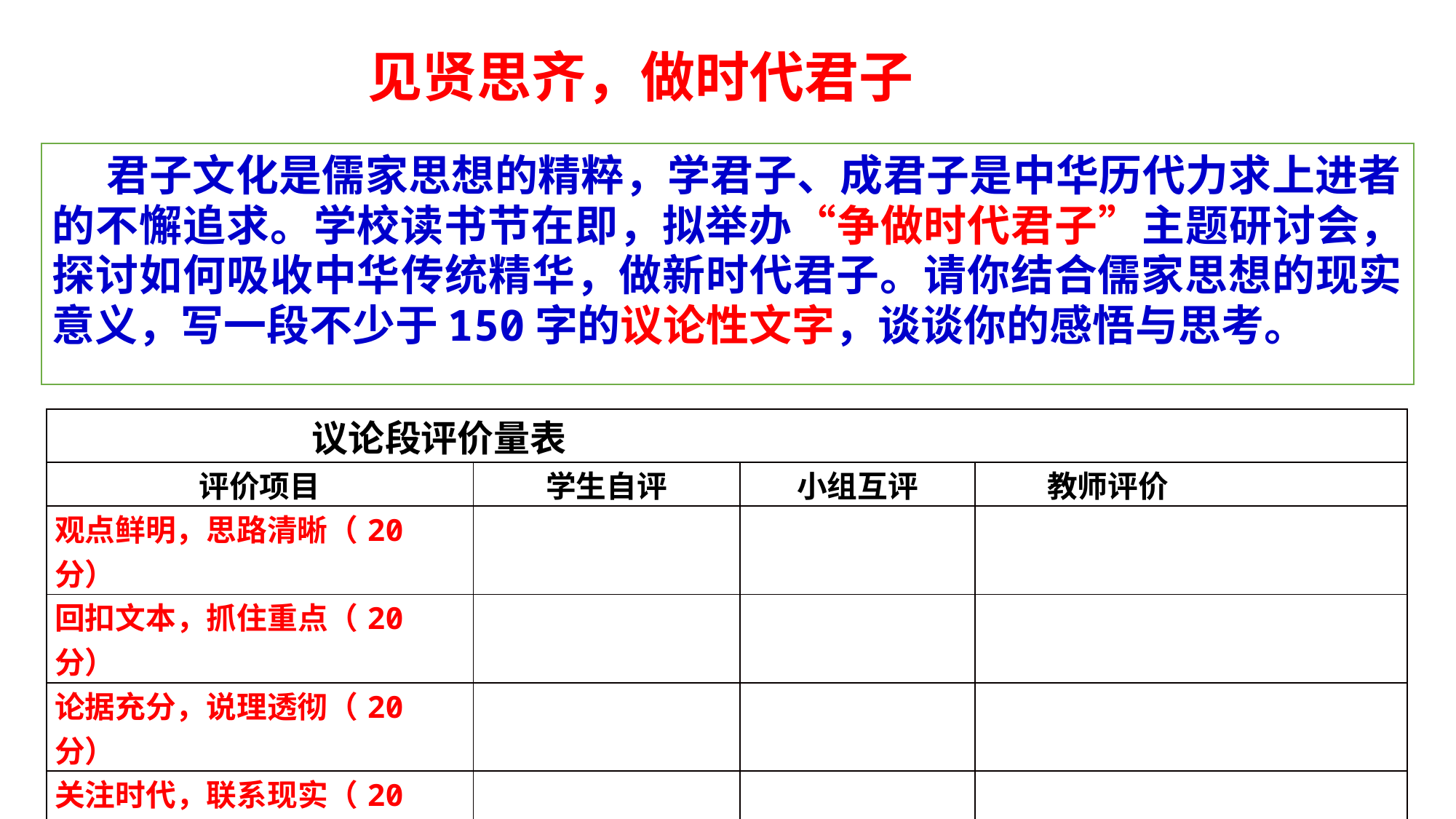

# 见贤思齐，做时代君子
     君子文化是儒家思想的精粹，学君子、成君子是中华历代力求上进者的不懈追求。学校读书节在即，拟举办“争做时代君子”主题研讨会，探讨如何吸收中华传统精华，做新时代君子。请你结合儒家思想的现实意义，写一段不少于150字的议论性文字，谈谈你的感悟与思考。
| 议论段评价量表 |  |  |  |
| --- | --- | --- | --- |
| 评价项目 | 学生自评 | 小组互评 | 教师评价 |
| 观点鲜明，思路清晰（20分） |  |  |  |
| 回扣文本，抓住重点（20分） |  |  |  |
| 论据充分，说理透彻（20分） |  |  |  |
| 关注时代，联系现实（20分） |  |  |  |
| 语言流畅，简洁得体（20分） |  |  |  |
| 总分（100分） |  |  |  |